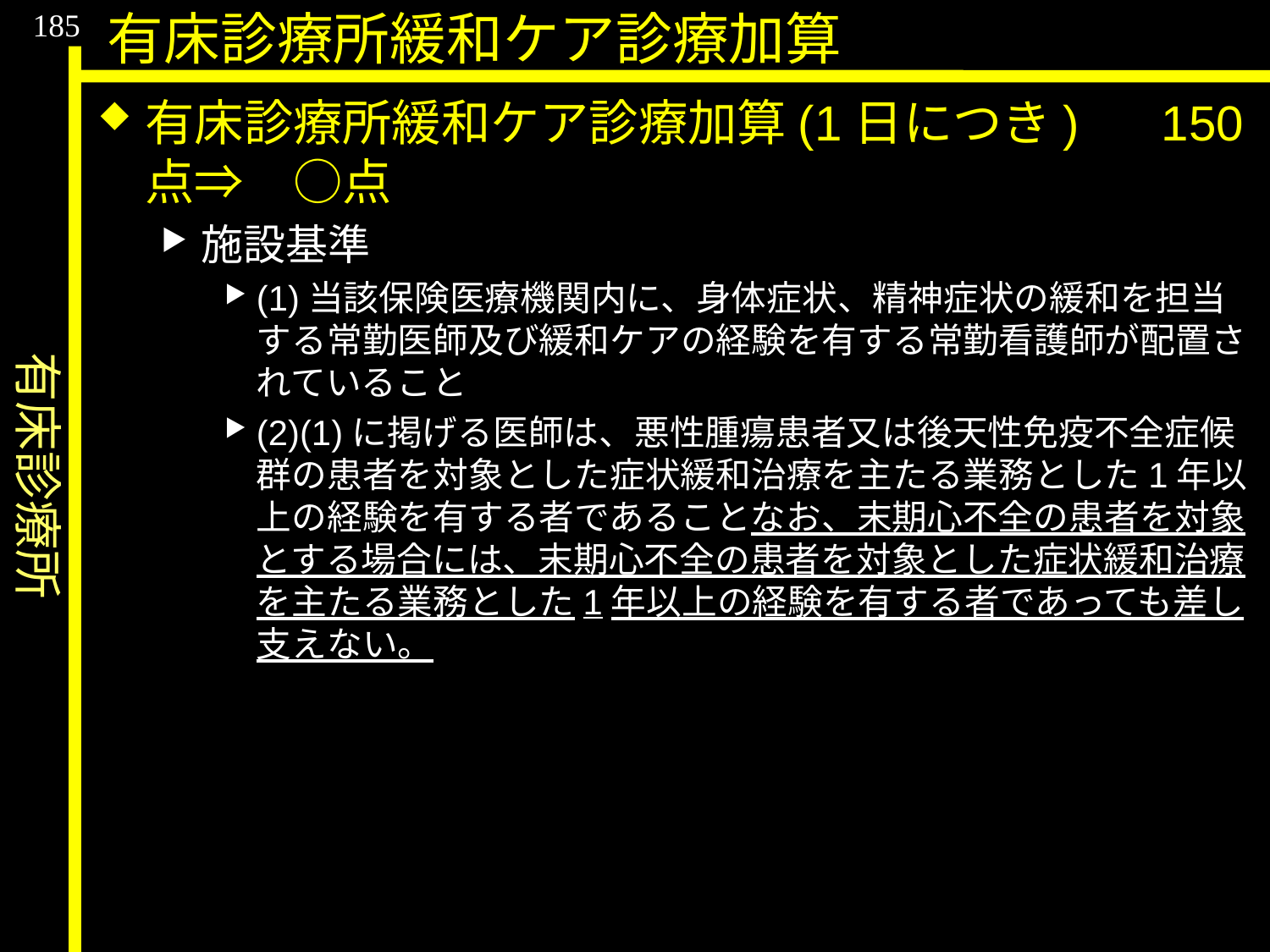

有床診療所
185
有床診療所緩和ケア診療加算

有床診療所緩和ケア診療加算(1日につき)	150点⇒　○点
施設基準
(1)当該保険医療機関内に、身体症状、精神症状の緩和を担当する常勤医師及び緩和ケアの経験を有する常勤看護師が配置されていること
(2)(1)に掲げる医師は、悪性腫瘍患者又は後天性免疫不全症候群の患者を対象とした症状緩和治療を主たる業務とした1年以上の経験を有する者であることなお、末期心不全の患者を対象とする場合には、末期心不全の患者を対象とした症状緩和治療を主たる業務とした1年以上の経験を有する者であっても差し支えない。